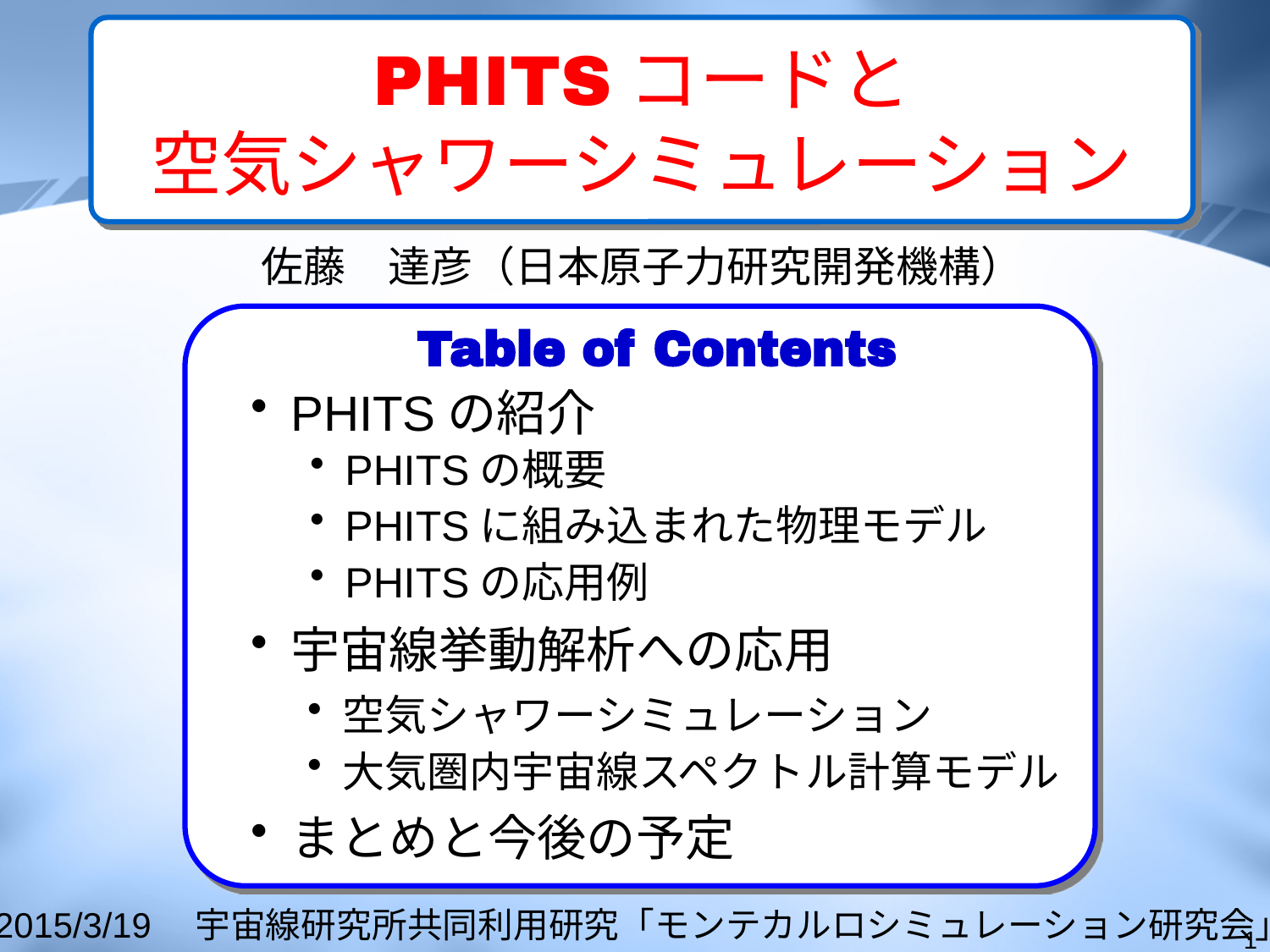

PHITSコードと
空気シャワーシミュレーション
佐藤　達彦（日本原子力研究開発機構）

Table of Contents
PHITSの紹介

宇宙線挙動解析への応用

まとめと今後の予定
PHITSの概要
PHITSに組み込まれた物理モデル
PHITSの応用例
空気シャワーシミュレーション
大気圏内宇宙線スペクトル計算モデル
2015/3/19　宇宙線研究所共同利用研究「モンテカルロシミュレーション研究会」
1